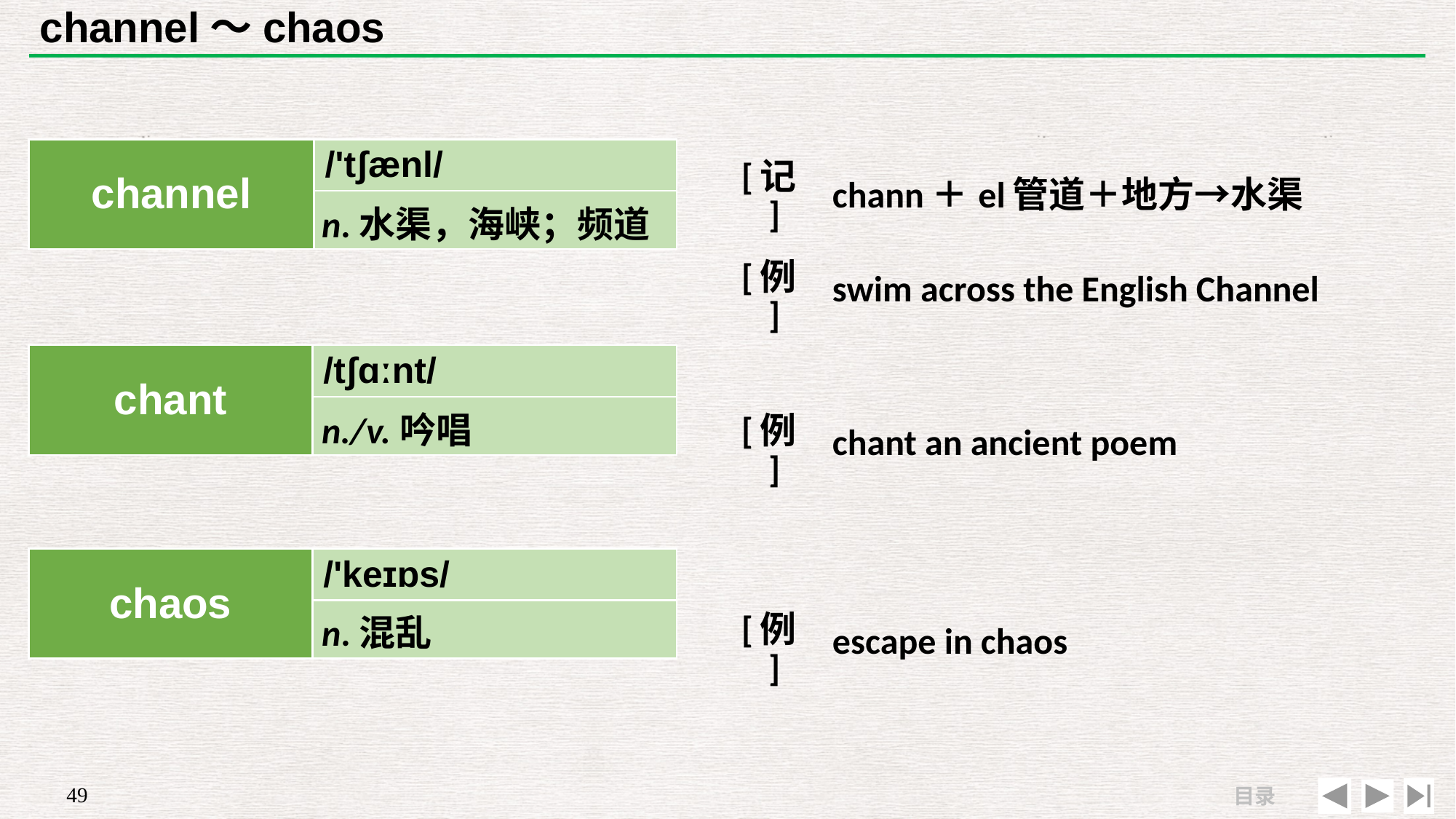

# channel～chaos

| channel | /'tʃænl/ |
| --- | --- |
|  |  |
| [记] | chann＋el管道＋地方→水渠 |
| --- | --- |
| [例] | swim across the English Channel |
n.水渠，海峡；频道
| chant | /tʃɑːnt/ |
| --- | --- |
|  |  |
|  |  |
| --- | --- |
| [例] | chant an ancient poem |
n./v.吟唱
|  |  |
| --- | --- |
| [例] | escape in chaos |
| chaos | /'keɪɒs/ |
| --- | --- |
|  |  |
n.混乱